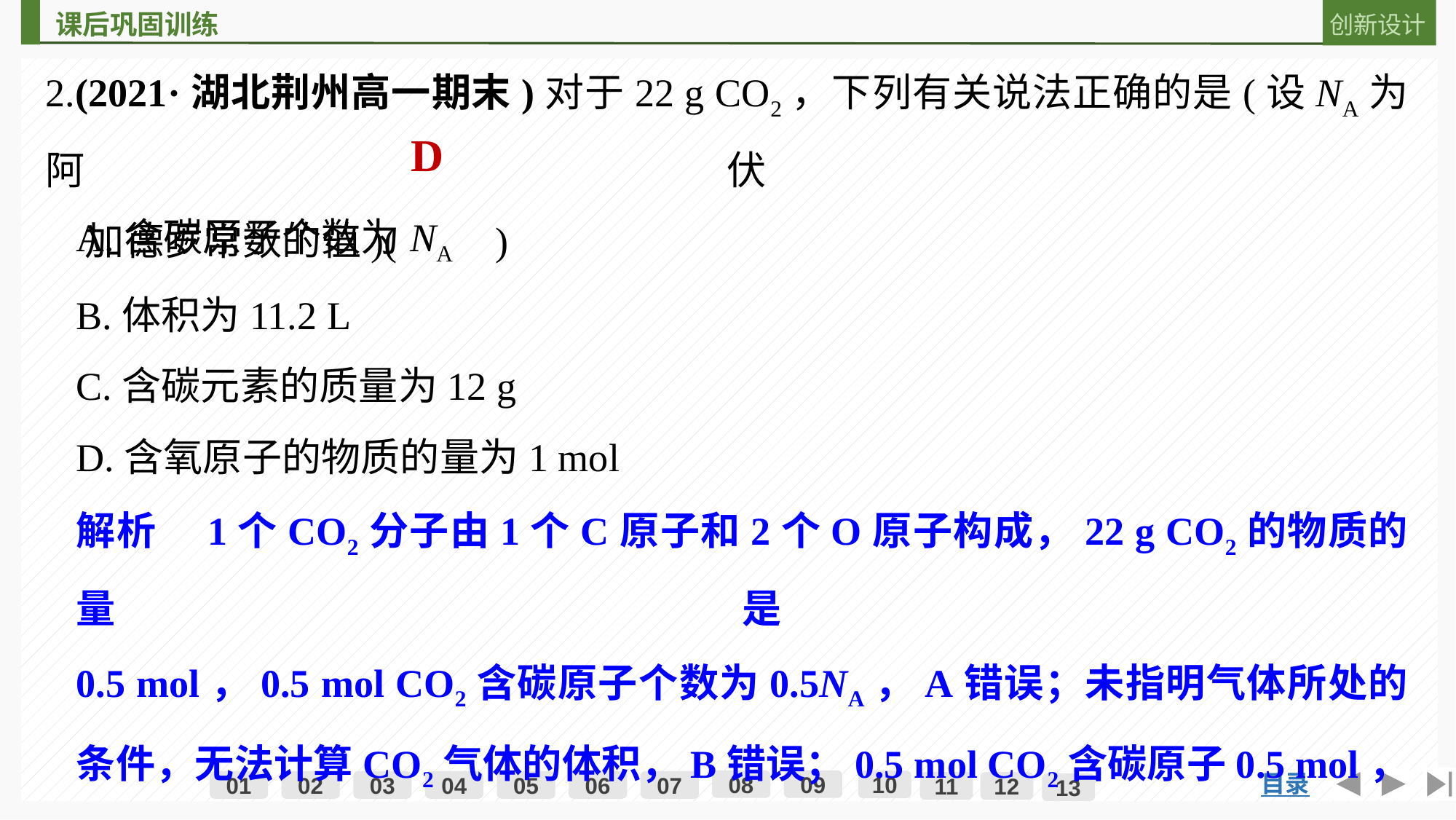

2.(2021·湖北荆州高一期末)对于22 g CO2，下列有关说法正确的是(设NA为阿伏
　加德罗常数的值)(　　)
D
A.含碳原子个数为NA
B.体积为11.2 L
C.含碳元素的质量为12 g
D.含氧原子的物质的量为1 mol
解析　1个CO2分子由1个C原子和2个O原子构成，22 g CO2的物质的量是
0.5 mol，0.5 mol CO2含碳原子个数为0.5NA，A错误；未指明气体所处的条件，无法计算CO2气体的体积，B错误；0.5 mol CO2含碳原子0.5 mol，其质量是
6 g，C错误；0.5 mol CO2含氧原子的物质的量为1 mol，D正确。